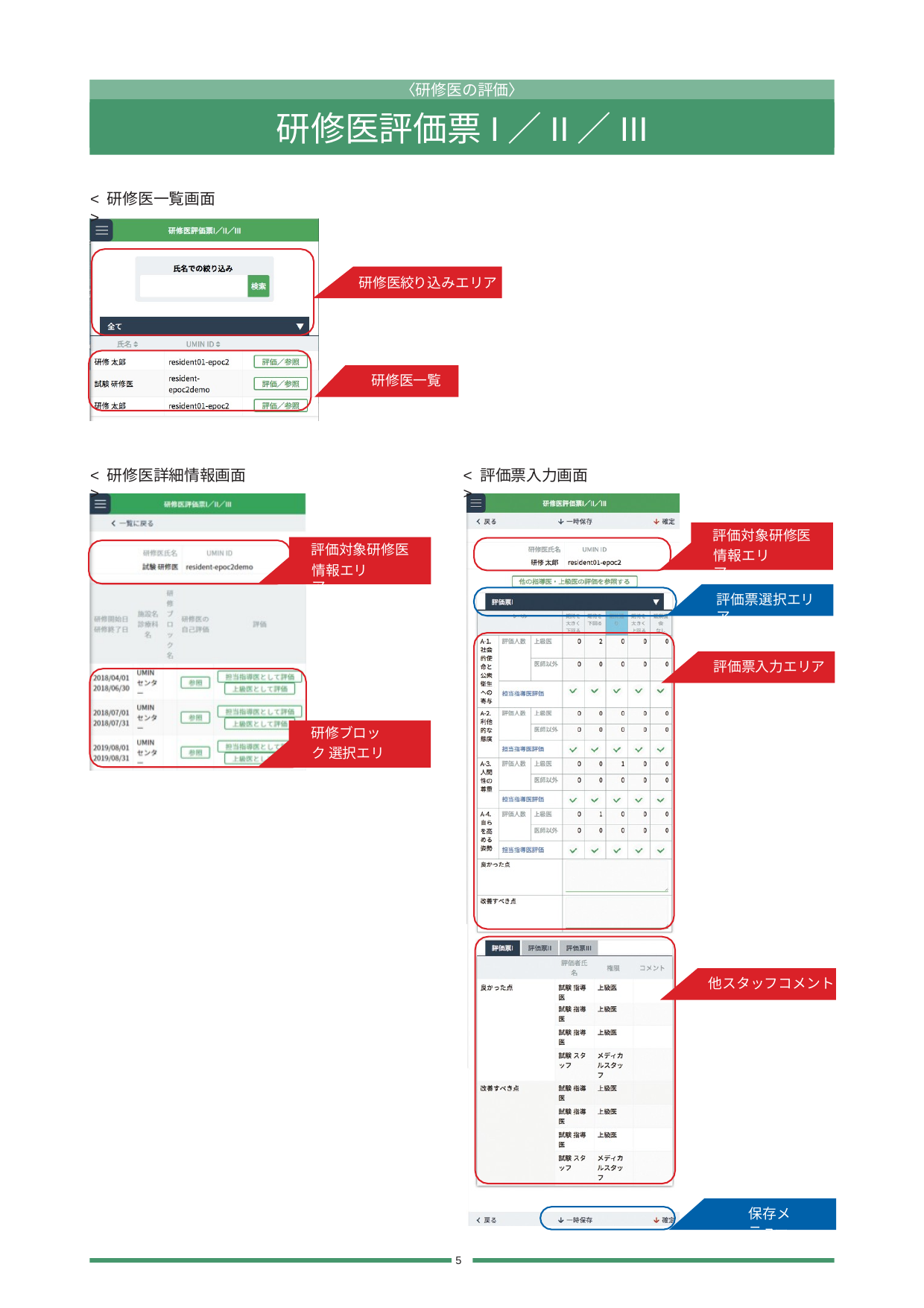

〈研修医の評価〉
研修医評価票I／II／III
< 研修医一覧画面>

研修医絞り込みエリア

研修医一覧
< 研修医詳細情報画面 >
< 評価票入力画面 >

評価対象研修医

評価対象研修医
情報エリア
情報エリア
評価票選択エリア

評価票入力エリア

研修ブロック 選択エリア
他スタッフコメント

保存メニュー
5